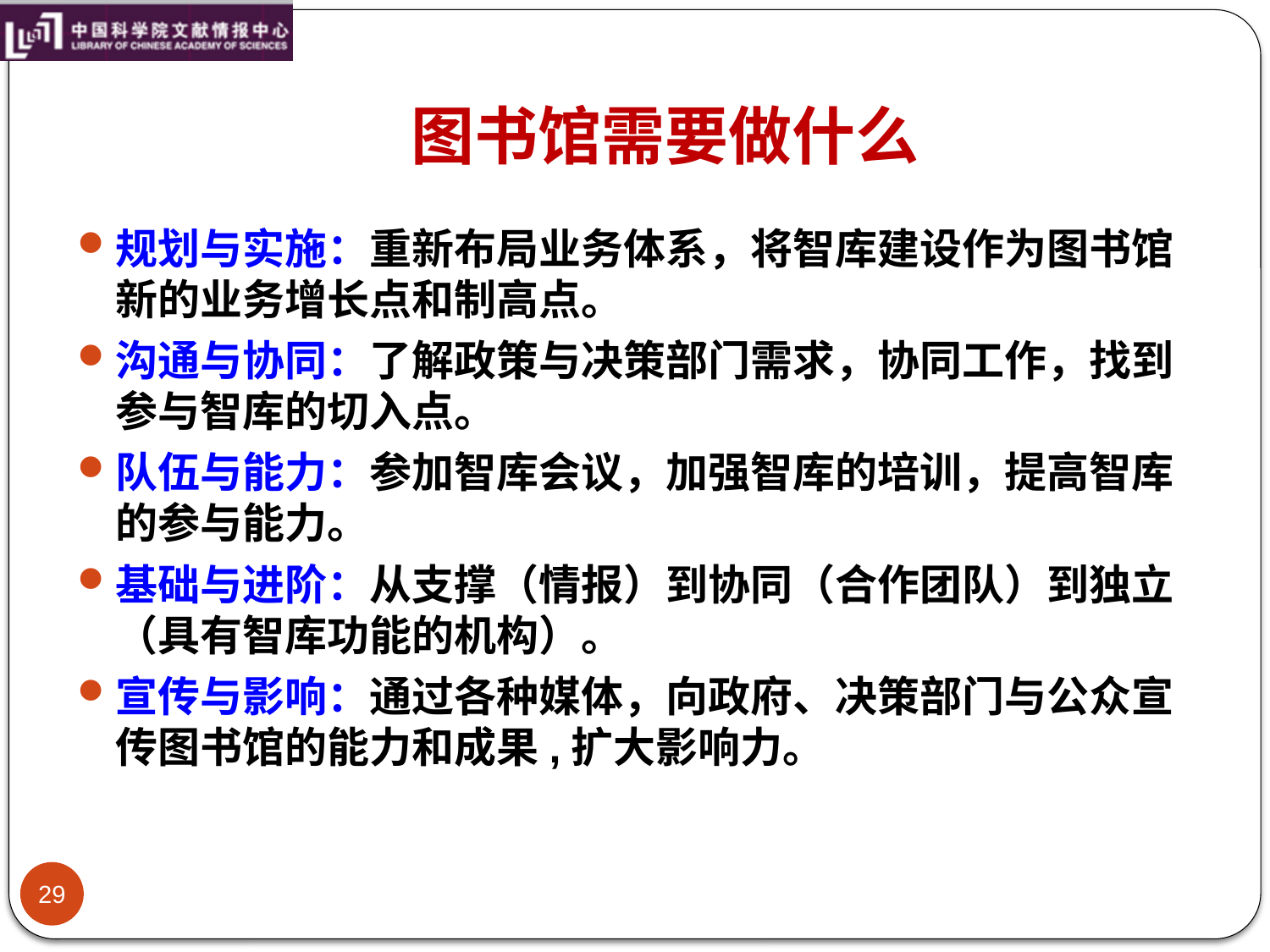

# 图书馆需要做什么
规划与实施：重新布局业务体系，将智库建设作为图书馆新的业务增长点和制高点。
沟通与协同：了解政策与决策部门需求，协同工作，找到参与智库的切入点。
队伍与能力：参加智库会议，加强智库的培训，提高智库的参与能力。
基础与进阶：从支撑（情报）到协同（合作团队）到独立（具有智库功能的机构）。
宣传与影响：通过各种媒体，向政府、决策部门与公众宣传图书馆的能力和成果,扩大影响力。

29